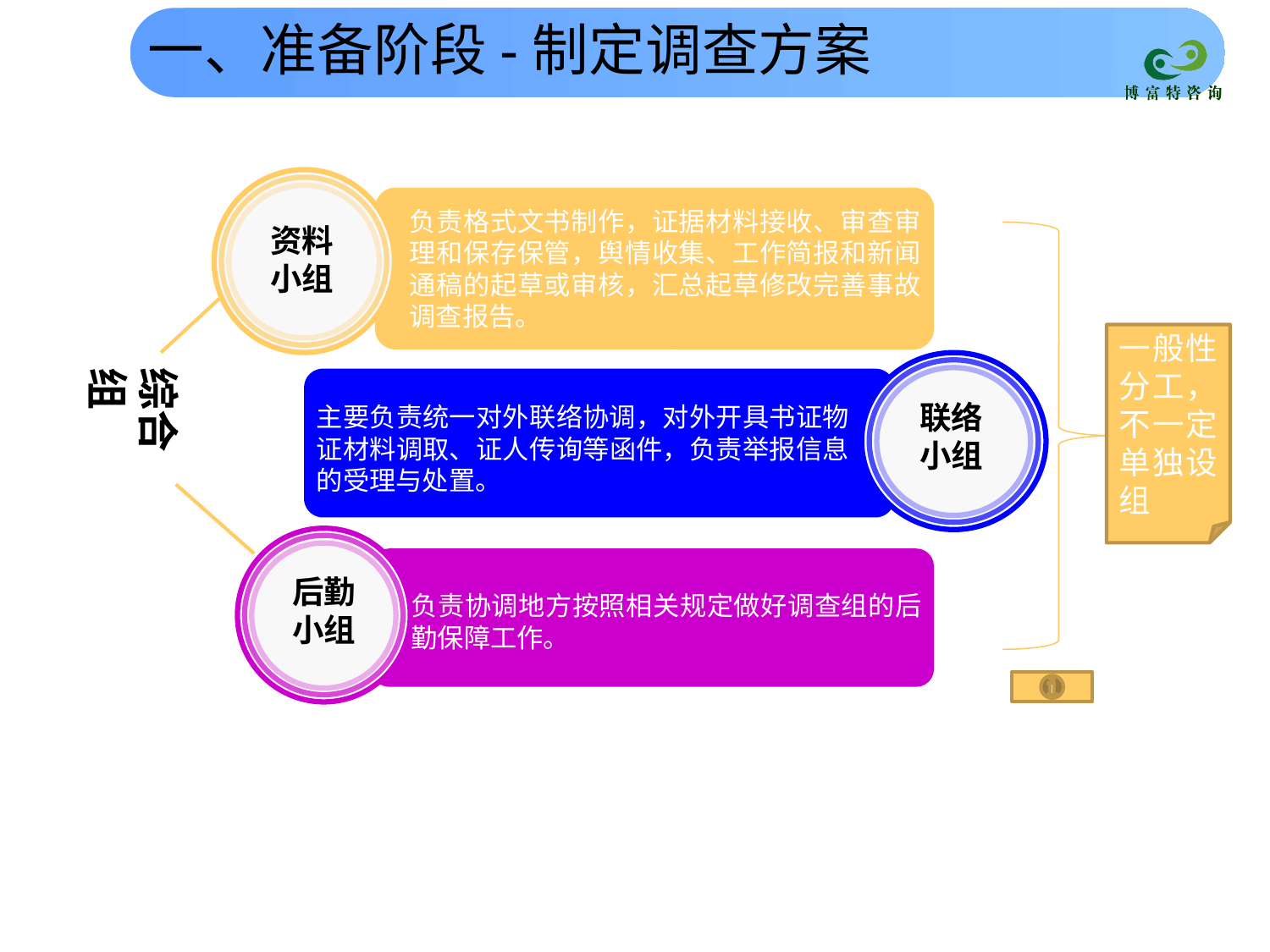

一、准备阶段-制定调查方案

负责格式文书制作，证据材料接收、审查审理和保存保管，舆情收集、工作简报和新闻通稿的起草或审核，汇总起草修改完善事故调查报告。
资料
小组

一般性分工，不一定单独设组

综合组

联络
小组
主要负责统一对外联络协调，对外开具书证物证材料调取、证人传询等函件，负责举报信息的受理与处置。

后勤
小组
负责协调地方按照相关规定做好调查组的后勤保障工作。